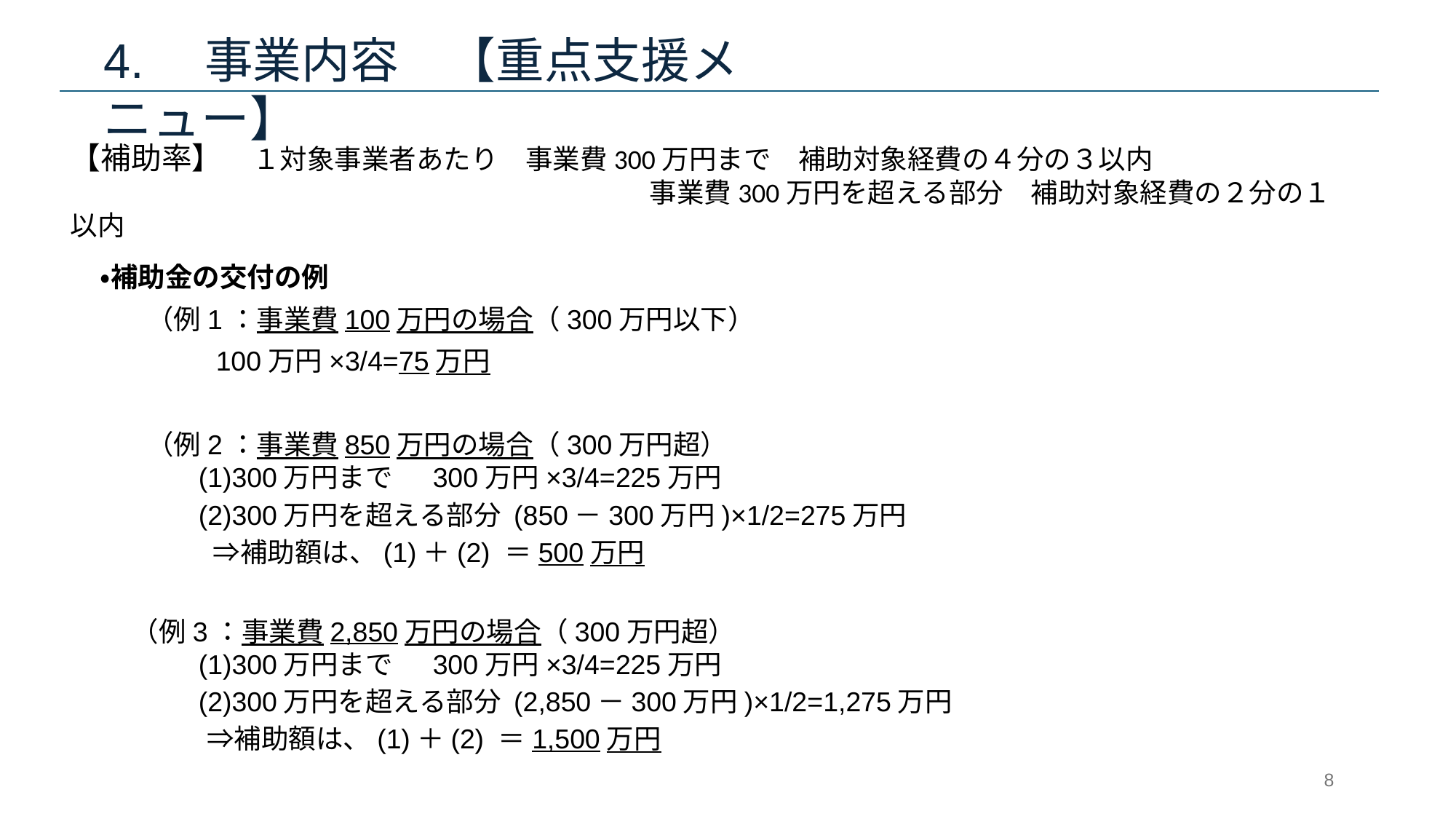

# 4.　事業内容　【重点支援メニュー】

【補助率】　１対象事業者あたり　事業費300万円まで　補助対象経費の４分の３以内
　　　　　　　　　　　　　　　　　　　　　 事業費300万円を超える部分　補助対象経費の２分の１以内
・補助金の交付の例
  　（例1：事業費100万円の場合（300万円以下）
　　　　100万円×3/4=75万円

 　 （例2：事業費850万円の場合（300万円超）
　 　     (1)300万円まで 　300万円×3/4=225万円
　　      (2)300万円を超える部分 (850－300万円)×1/2=275万円
　　  　   ⇒補助額は、(1)＋(2) ＝500万円

    （例3：事業費2,850万円の場合（300万円超）
　 　     (1)300万円まで 　300万円×3/4=225万円
　　      (2)300万円を超える部分 (2,850－300万円)×1/2=1,275万円
　　  　  ⇒補助額は、(1)＋(2) ＝1,500万円
8